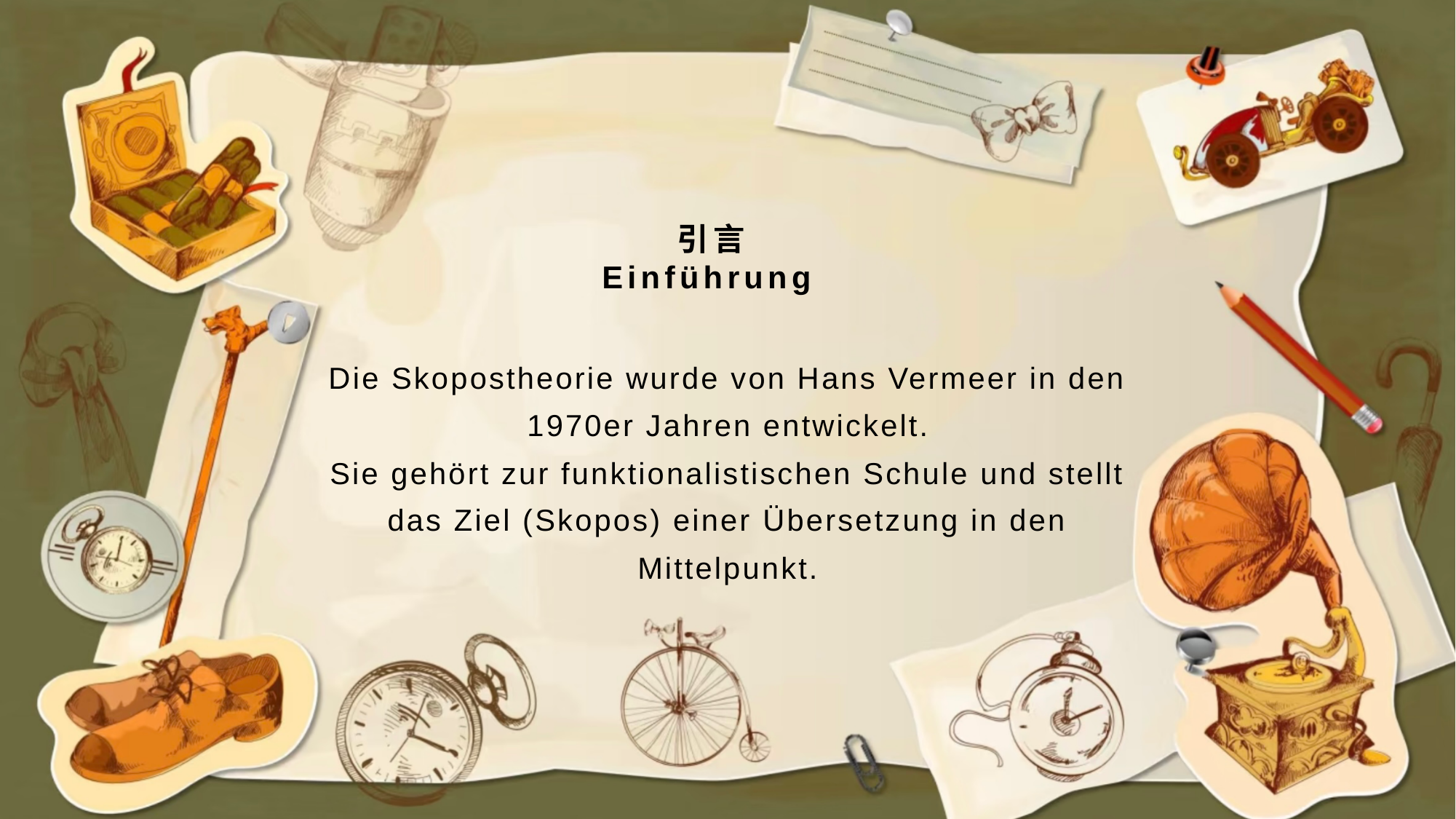

# 引言 Einführung
Die Skopostheorie wurde von Hans Vermeer in den 1970er Jahren entwickelt.
Sie gehört zur funktionalistischen Schule und stellt das Ziel (Skopos) einer Übersetzung in den Mittelpunkt.